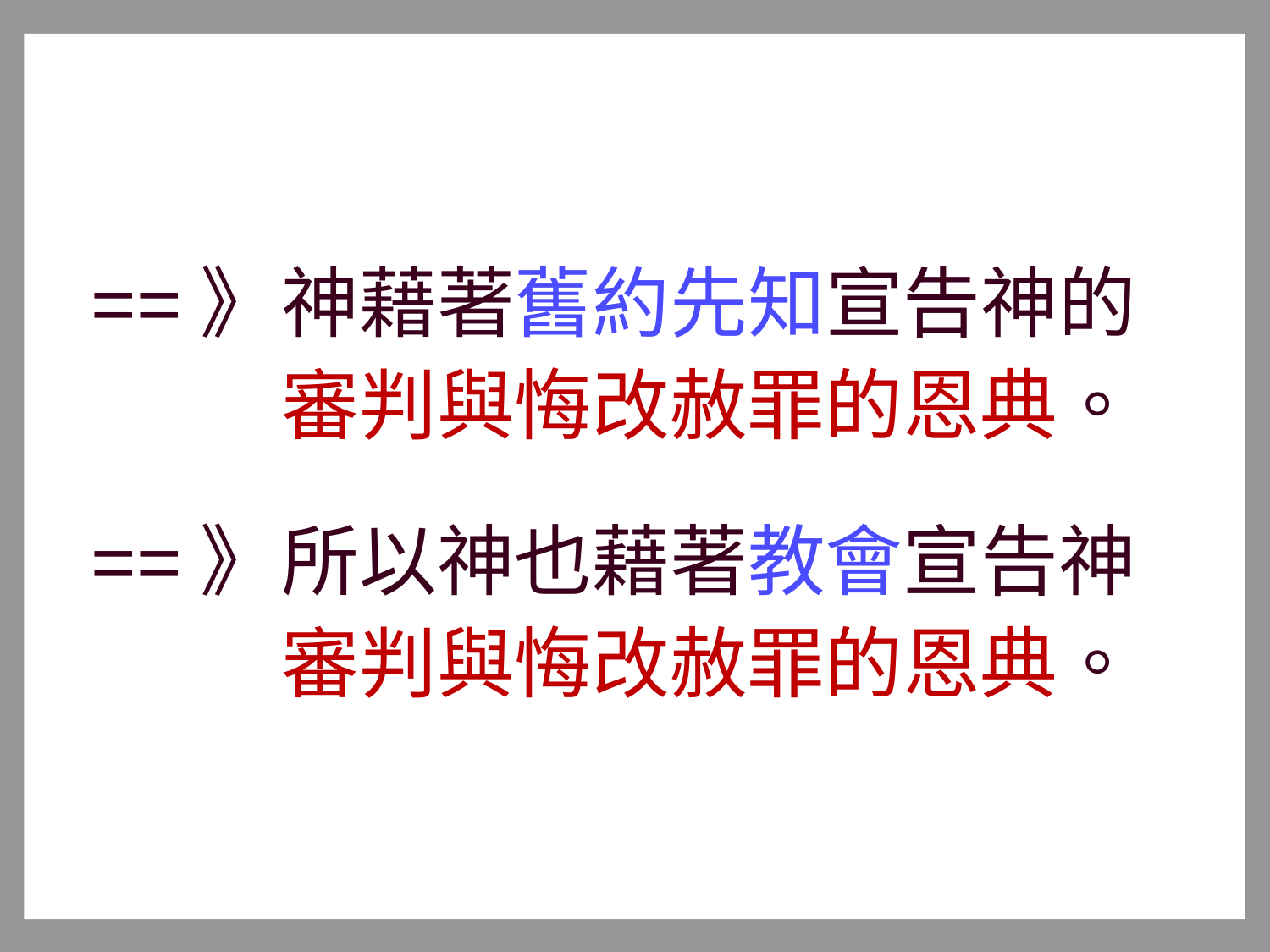

==》	神藉著舊約先知宣告神的審判與悔改赦罪的恩典。
==》	所以神也藉著教會宣告神審判與悔改赦罪的恩典。